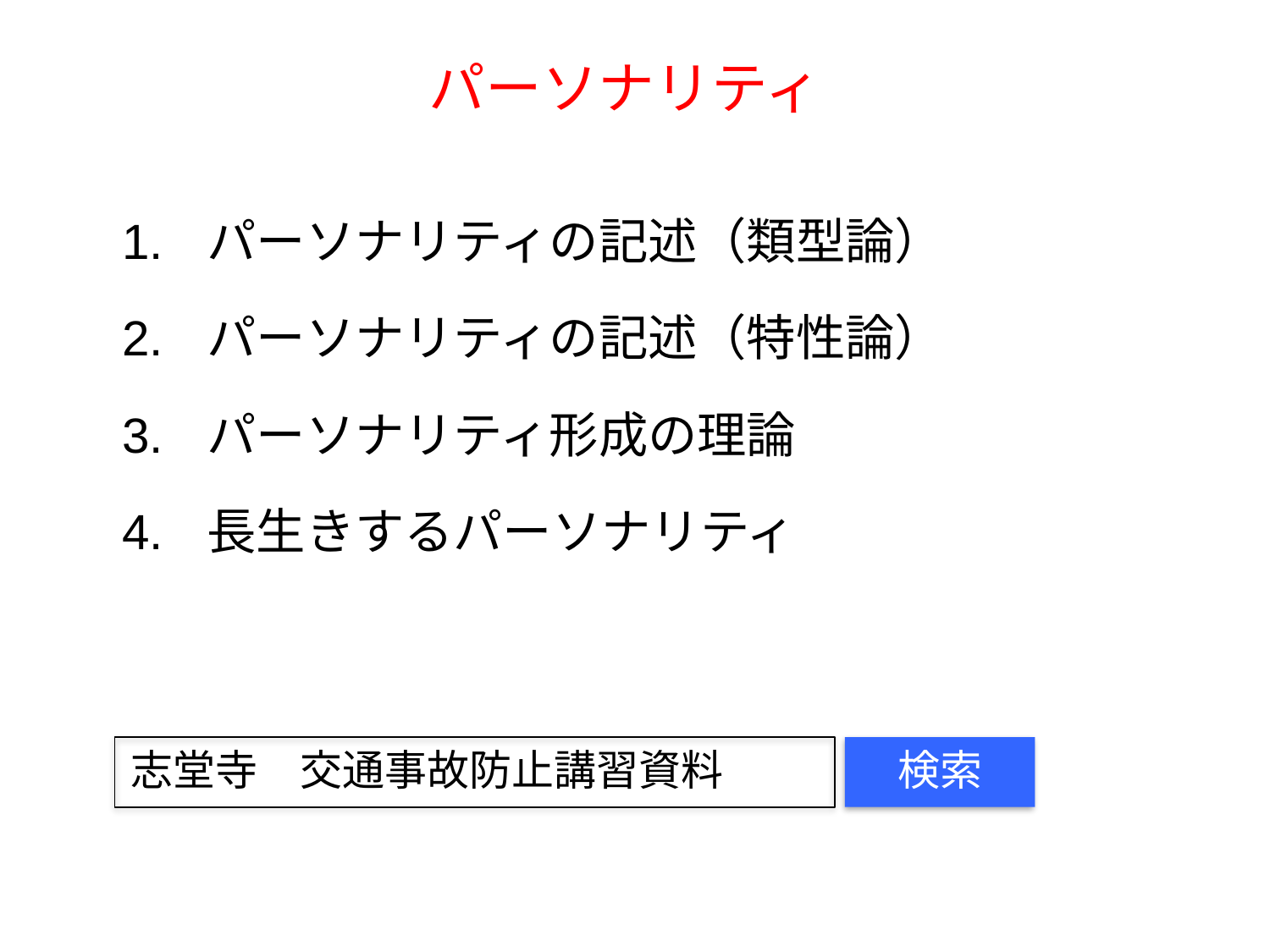

# パーソナリティ
パーソナリティの記述（類型論）
パーソナリティの記述（特性論）
パーソナリティ形成の理論
長生きするパーソナリティ

志堂寺　交通事故防止講習資料

検索